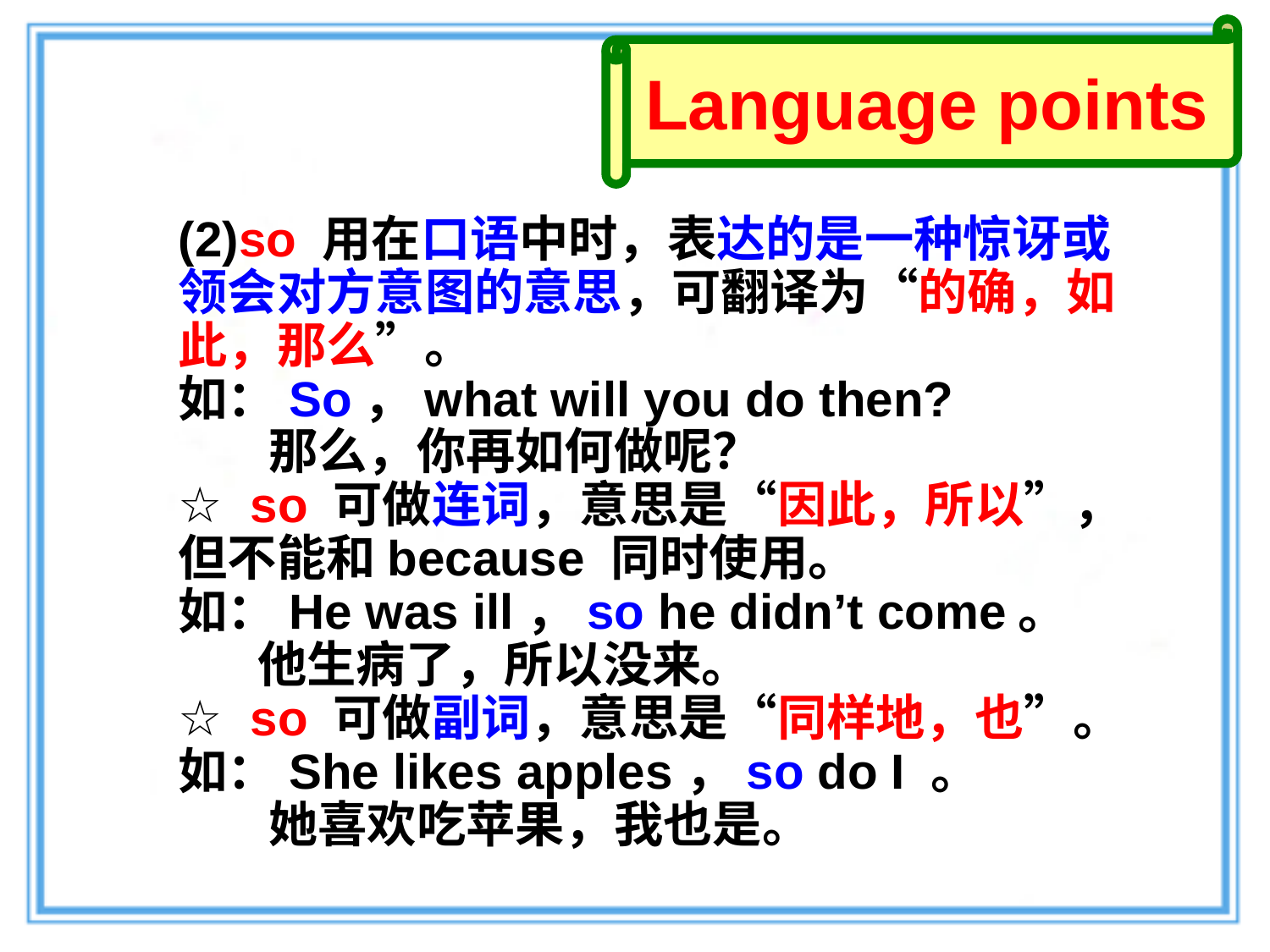

Language points
(2)so 用在口语中时，表达的是一种惊讶或领会对方意图的意思，可翻译为“的确，如此，那么”。
如：So，what will you do then?
       那么，你再如何做呢？
☆  so 可做连词，意思是“因此，所以”，但不能和because 同时使用。
如：He was ill，so he didn’t come。
      他生病了，所以没来。
☆  so 可做副词，意思是“同样地，也”。
如：She likes apples，so do I 。
       她喜欢吃苹果，我也是。